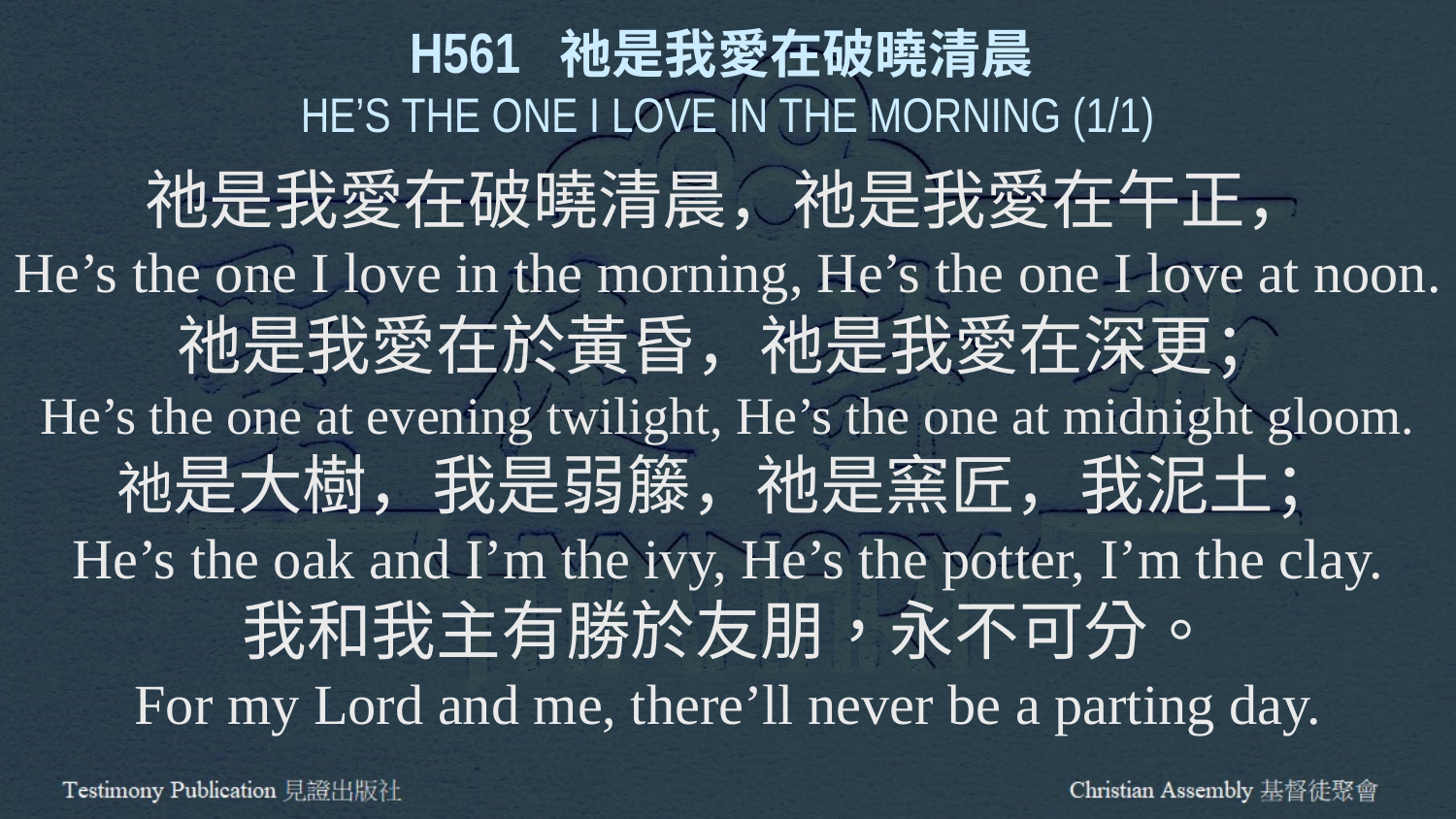

H561  祂是我愛在破曉清晨
HE’S THE ONE I LOVE IN THE MORNING (1/1)
祂是我愛在破曉清晨，祂是我愛在午正，
He’s the one I love in the morning, He’s the one I love at noon.
祂是我愛在於黃昏，祂是我愛在深更；
He’s the one at evening twilight, He’s the one at midnight gloom.
祂是大樹，我是弱籐，祂是窯匠，我泥土；
He’s the oak and I’m the ivy, He’s the potter, I’m the clay.
我和我主有勝於友朋，永不可分。
For my Lord and me, there’ll never be a parting day.